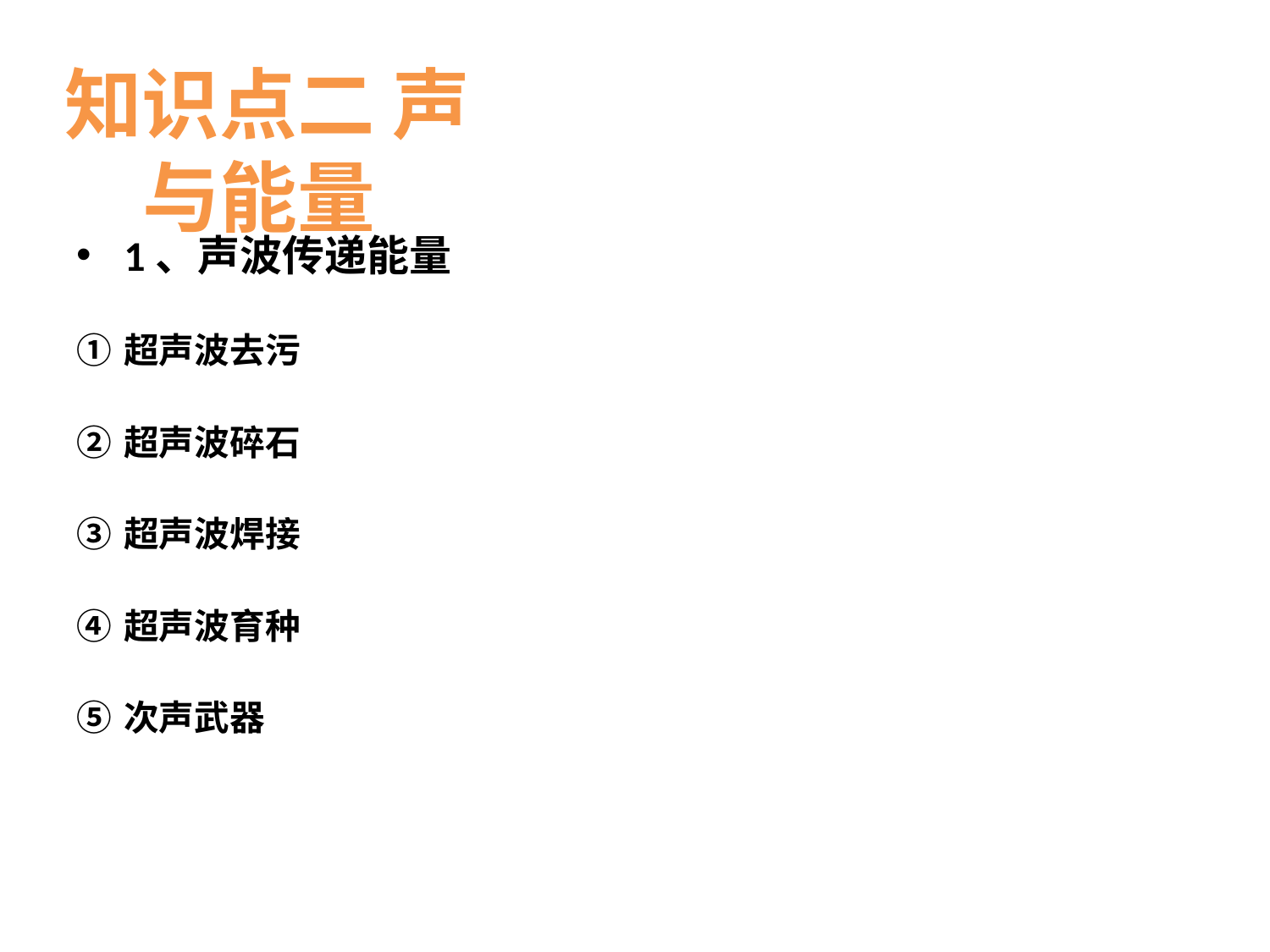

# 知识点二 声与能量
1、声波传递能量
超声波去污
超声波碎石
超声波焊接
超声波育种
次声武器